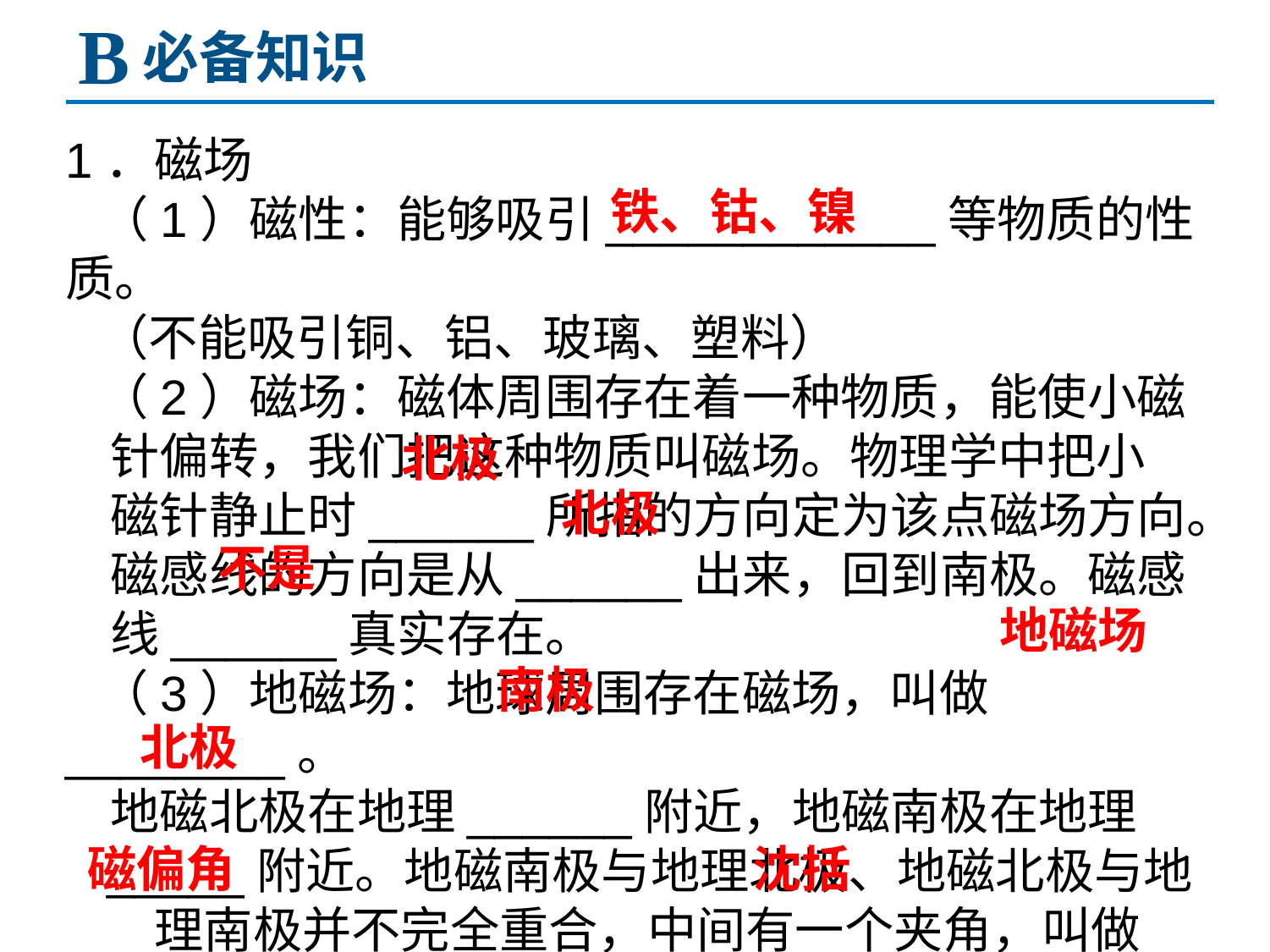

B
必备知识
1．磁场
  （1）磁性：能够吸引____________等物质的性质。
  （不能吸引铜、铝、玻璃、塑料）
  （2）磁场：磁体周围存在着一种物质，能使小磁
   针偏转，我们把这种物质叫磁场。物理学中把小
   磁针静止时______所指的方向定为该点磁场方向。
   磁感线的方向是从______出来，回到南极。磁感
   线______真实存在。
  （3）地磁场：地球周围存在磁场，叫做________。
   地磁北极在地理______附近，地磁南极在地理
   _____附近。地磁南极与地理北极、地磁北极与地
       理南极并不完全重合，中间有一个夹角，叫做___
    ___，是由我国宋代学者__________首先发现。
铁、钴、镍
北极
北极
不是
地磁场
南极
北极
磁偏角
沈括